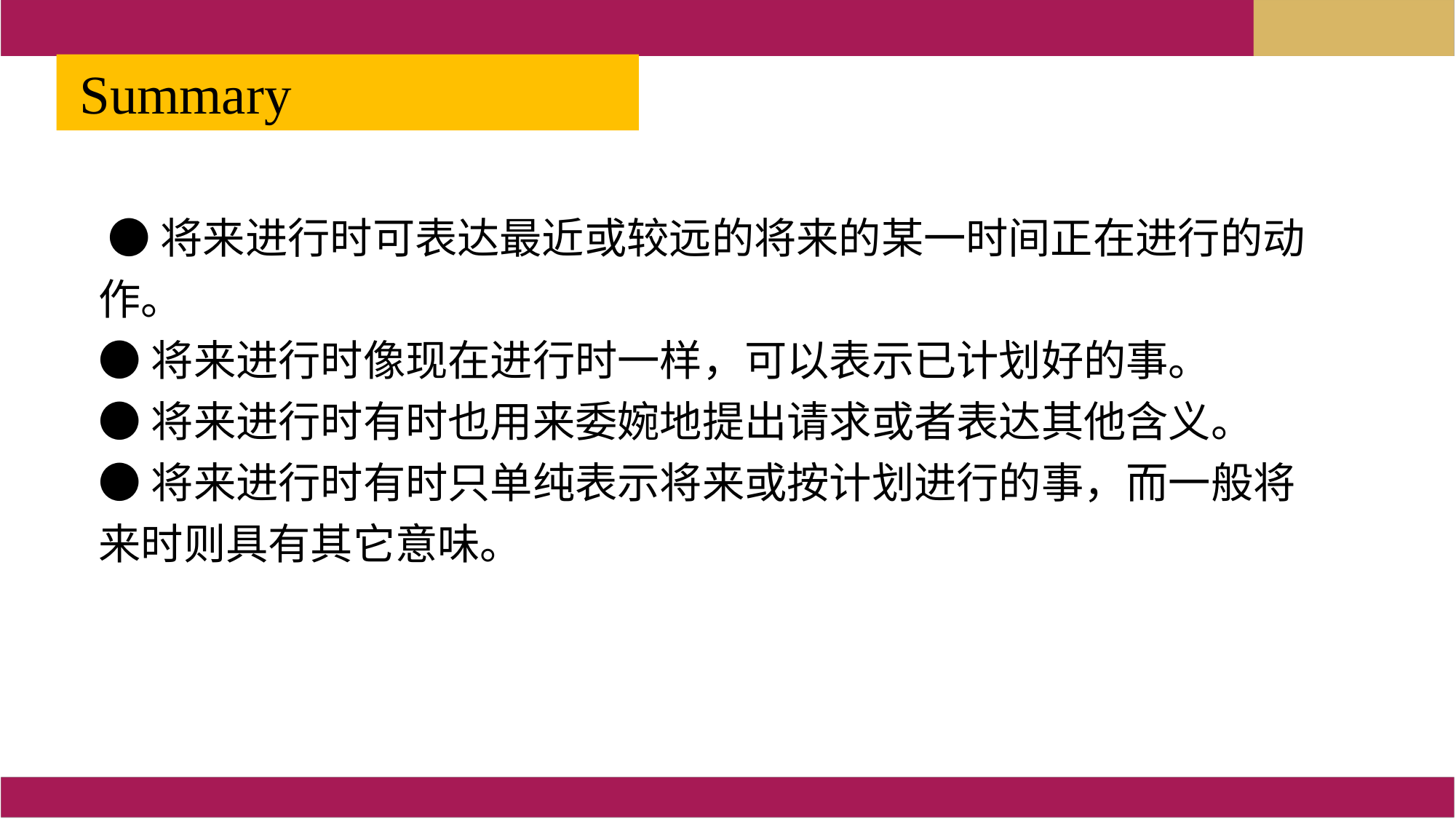

Summary
 ●将来进行时可表达最近或较远的将来的某一时间正在进行的动作。
●将来进行时像现在进行时一样，可以表示已计划好的事。
●将来进行时有时也用来委婉地提出请求或者表达其他含义。
●将来进行时有时只单纯表示将来或按计划进行的事，而一般将来时则具有其它意味。